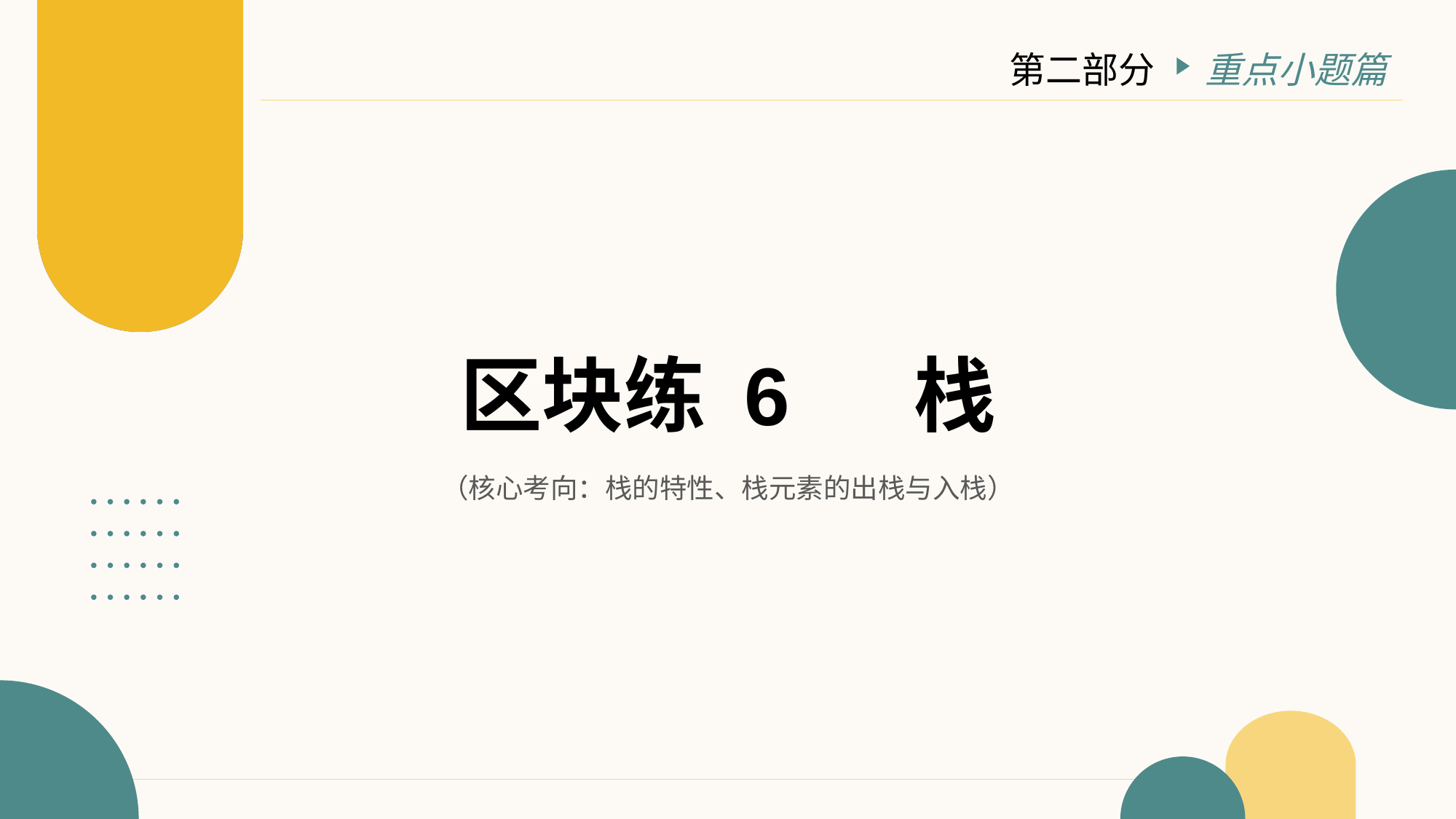

第二部分
重点小题篇

# 区块练 6 　栈
（核心考向：栈的特性、栈元素的出栈与入栈）